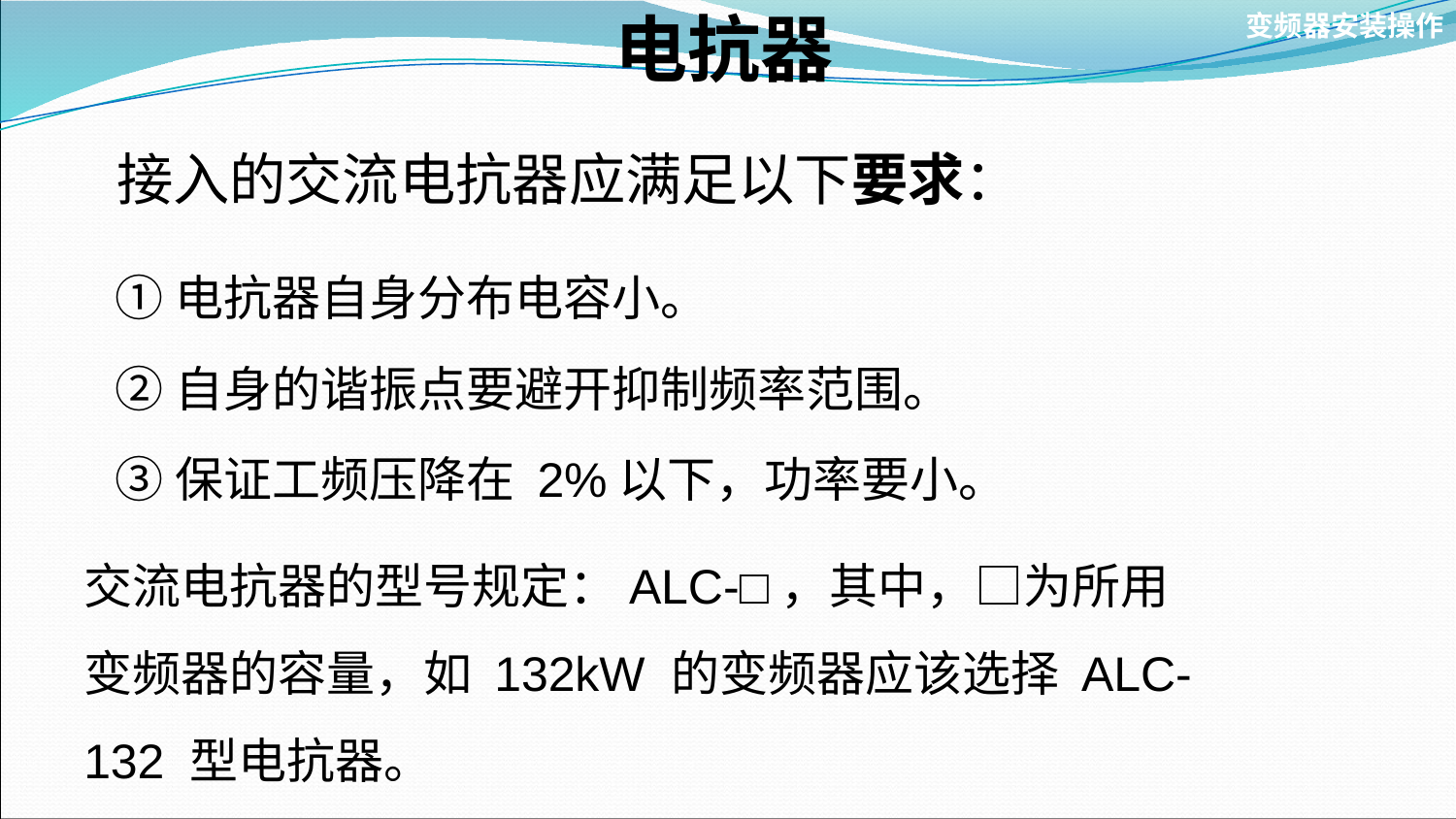

# 电抗器
变频器安装操作
接入的交流电抗器应满足以下要求：
①电抗器自身分布电容小。
②自身的谐振点要避开抑制频率范围。
③保证工频压降在 2%以下，功率要小。
交流电抗器的型号规定：ALC-□，其中，□为所用变频器的容量，如 132kW 的变频器应该选择 ALC-132 型电抗器。
9